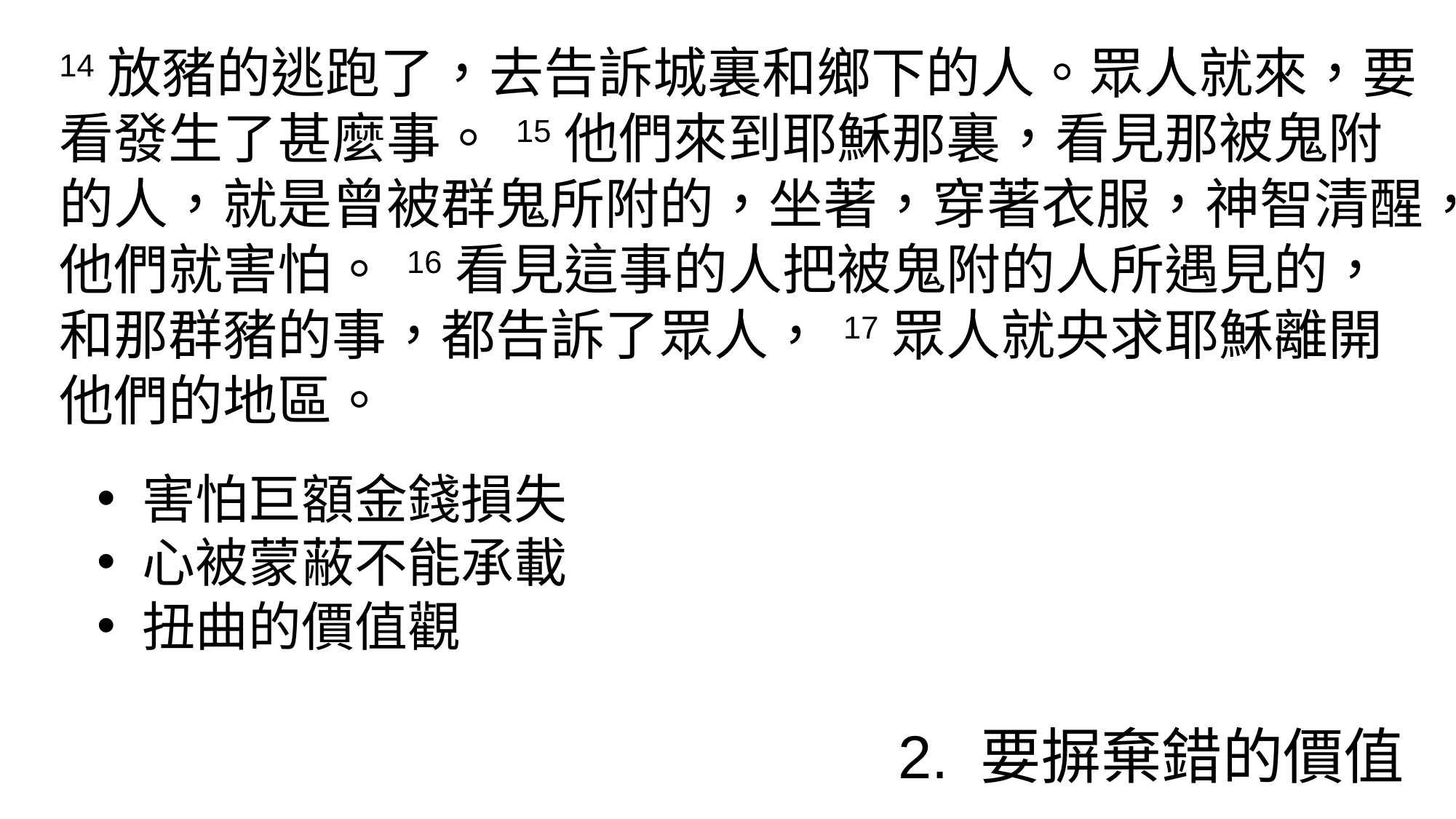

14放豬的逃跑了，去告訴城裏和鄉下的人。眾人就來，要看發生了甚麼事。 15他們來到耶穌那裏，看見那被鬼附的人，就是曾被群鬼所附的，坐著，穿著衣服，神智清醒，他們就害怕。 16看見這事的人把被鬼附的人所遇見的，和那群豬的事，都告訴了眾人， 17眾人就央求耶穌離開他們的地區。
 害怕巨額金錢損失
 心被蒙蔽不能承載
 扭曲的價值觀
2. 要摒棄錯的價值